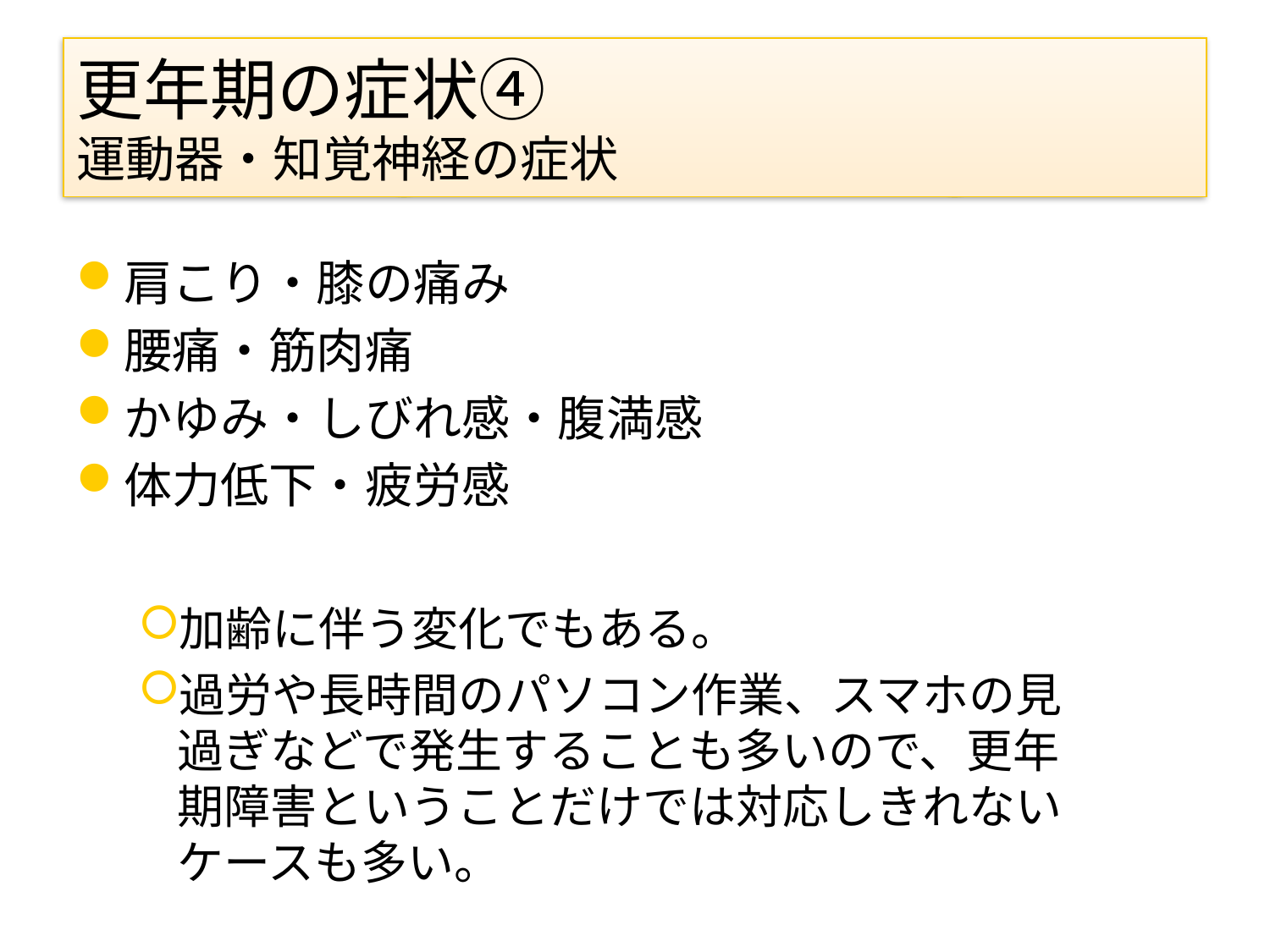

# 更年期の症状④ 運動器・知覚神経の症状
肩こり・膝の痛み
腰痛・筋肉痛
かゆみ・しびれ感・腹満感
体力低下・疲労感

加齢に伴う変化でもある。
過労や長時間のパソコン作業、スマホの見過ぎなどで発生することも多いので、更年期障害ということだけでは対応しきれないケースも多い。